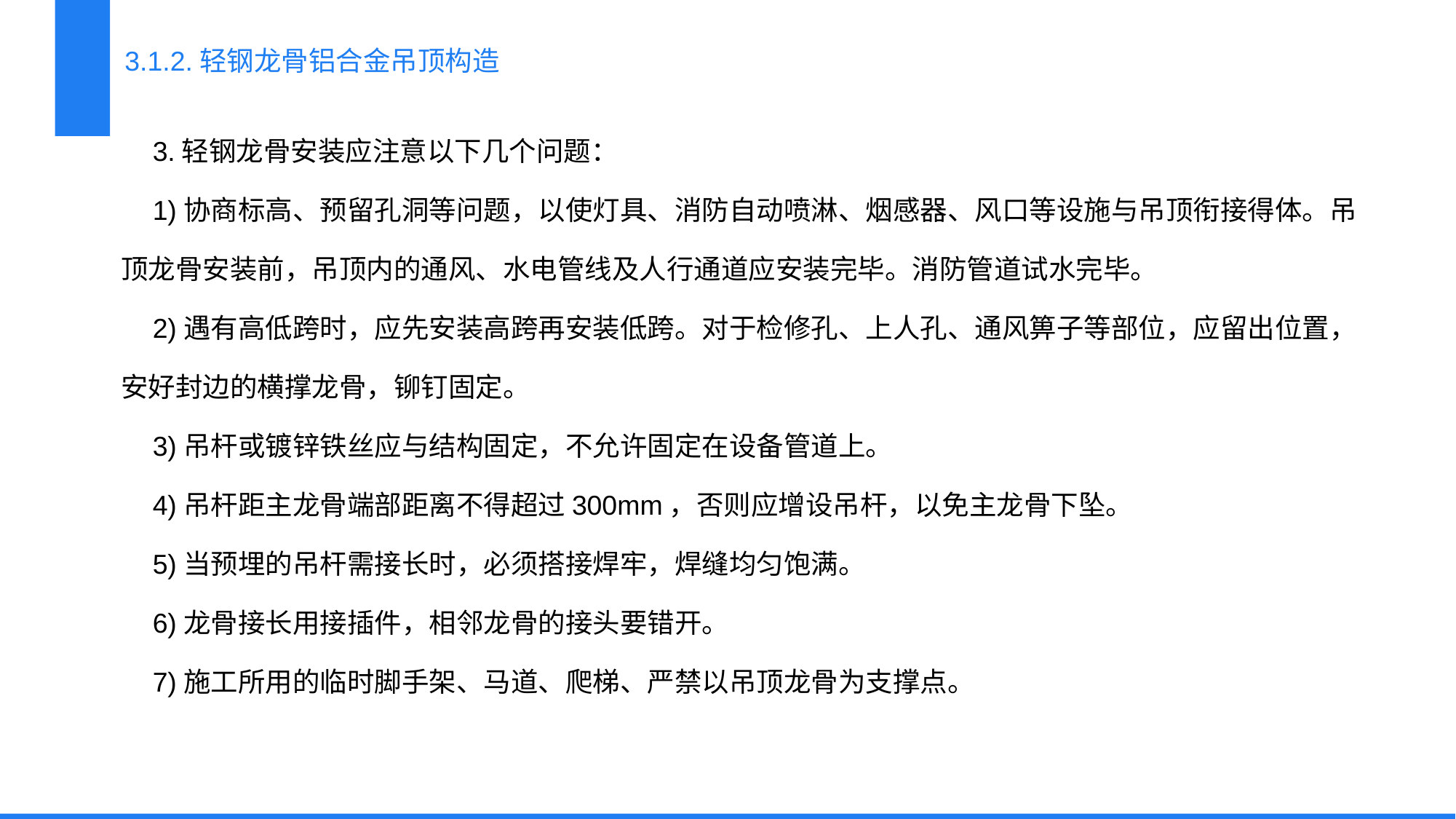

3.1.2.轻钢龙骨铝合金吊顶构造

3.轻钢龙骨安装应注意以下几个问题：
1)协商标高、预留孔洞等问题，以使灯具、消防自动喷淋、烟感器、风口等设施与吊顶衔接得体。吊顶龙骨安装前，吊顶内的通风、水电管线及人行通道应安装完毕。消防管道试水完毕。
2)遇有高低跨时，应先安装高跨再安装低跨。对于检修孔、上人孔、通风箅子等部位，应留出位置，安好封边的横撑龙骨，铆钉固定。
3)吊杆或镀锌铁丝应与结构固定，不允许固定在设备管道上。
4)吊杆距主龙骨端部距离不得超过300mm，否则应增设吊杆，以免主龙骨下坠。
5)当预埋的吊杆需接长时，必须搭接焊牢，焊缝均匀饱满。
6)龙骨接长用接插件，相邻龙骨的接头要错开。
7)施工所用的临时脚手架、马道、爬梯、严禁以吊顶龙骨为支撑点。